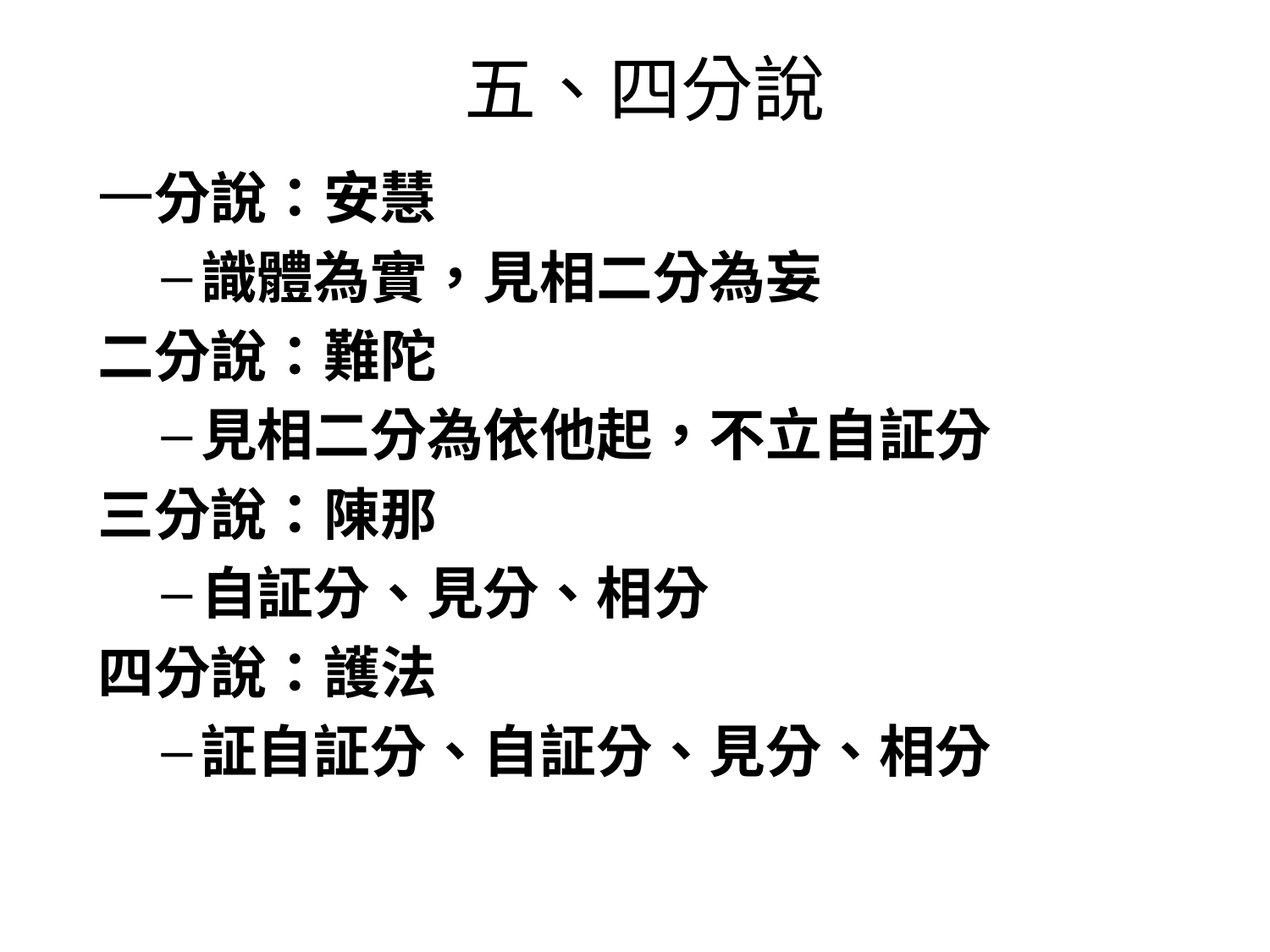

# 五、四分說
一分說：安慧
識體為實，見相二分為妄
二分說：難陀
見相二分為依他起，不立自証分
三分說：陳那
自証分、見分、相分
四分說：護法
証自証分、自証分、見分、相分